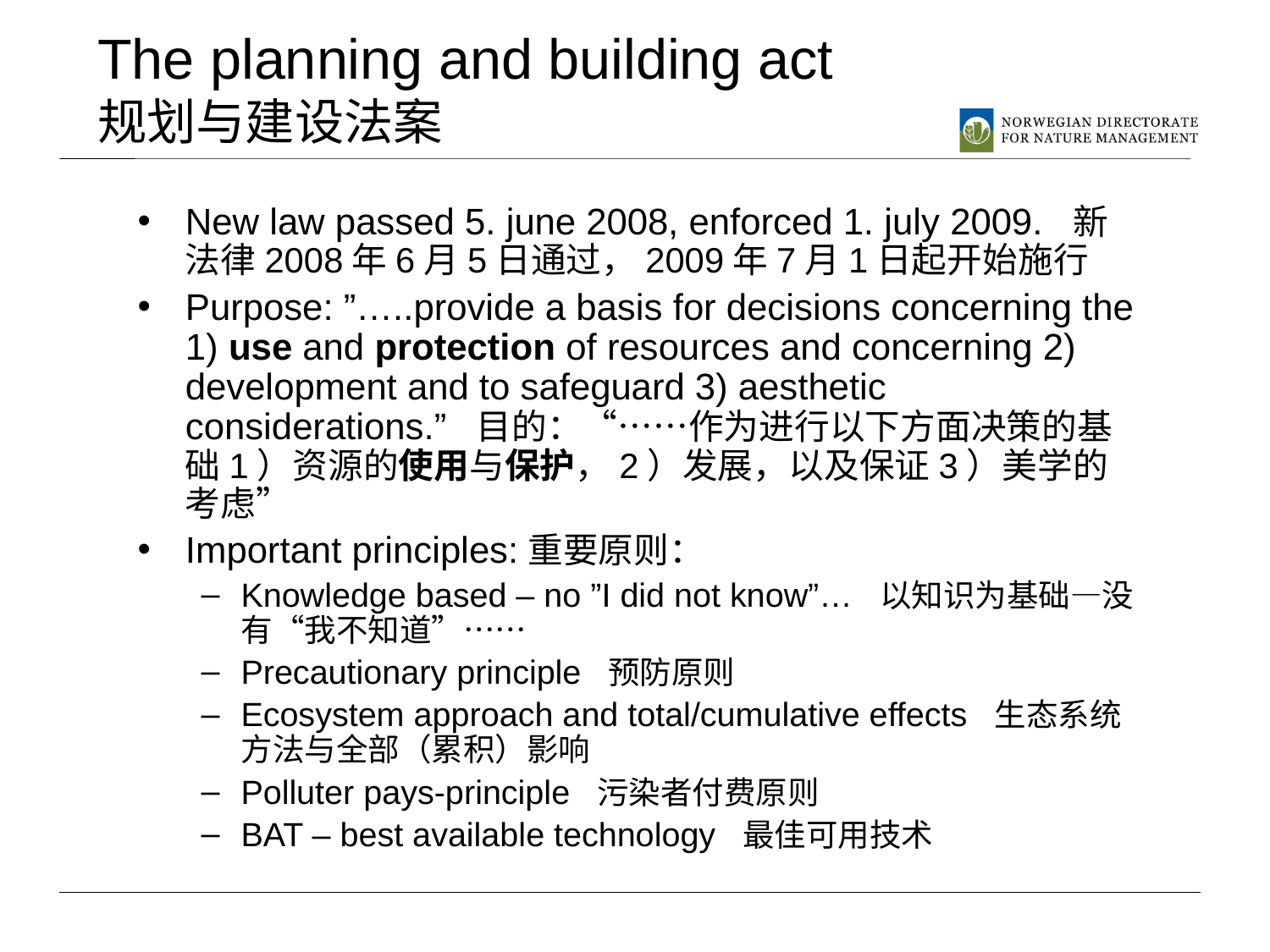

# The planning and building act 规划与建设法案
New law passed 5. june 2008, enforced 1. july 2009.  新法律2008年6月5日通过，2009年7月1日起开始施行
Purpose: ”…..provide a basis for decisions concerning the 1) use and protection of resources and concerning 2) development and to safeguard 3) aesthetic considerations.”  目的：“……作为进行以下方面决策的基础1）资源的使用与保护，2）发展，以及保证3）美学的考虑”
Important principles:重要原则：
Knowledge based – no ”I did not know”…  以知识为基础—没有“我不知道”……
Precautionary principle  预防原则
Ecosystem approach and total/cumulative effects  生态系统方法与全部（累积）影响
Polluter pays-principle  污染者付费原则
BAT – best available technology  最佳可用技术